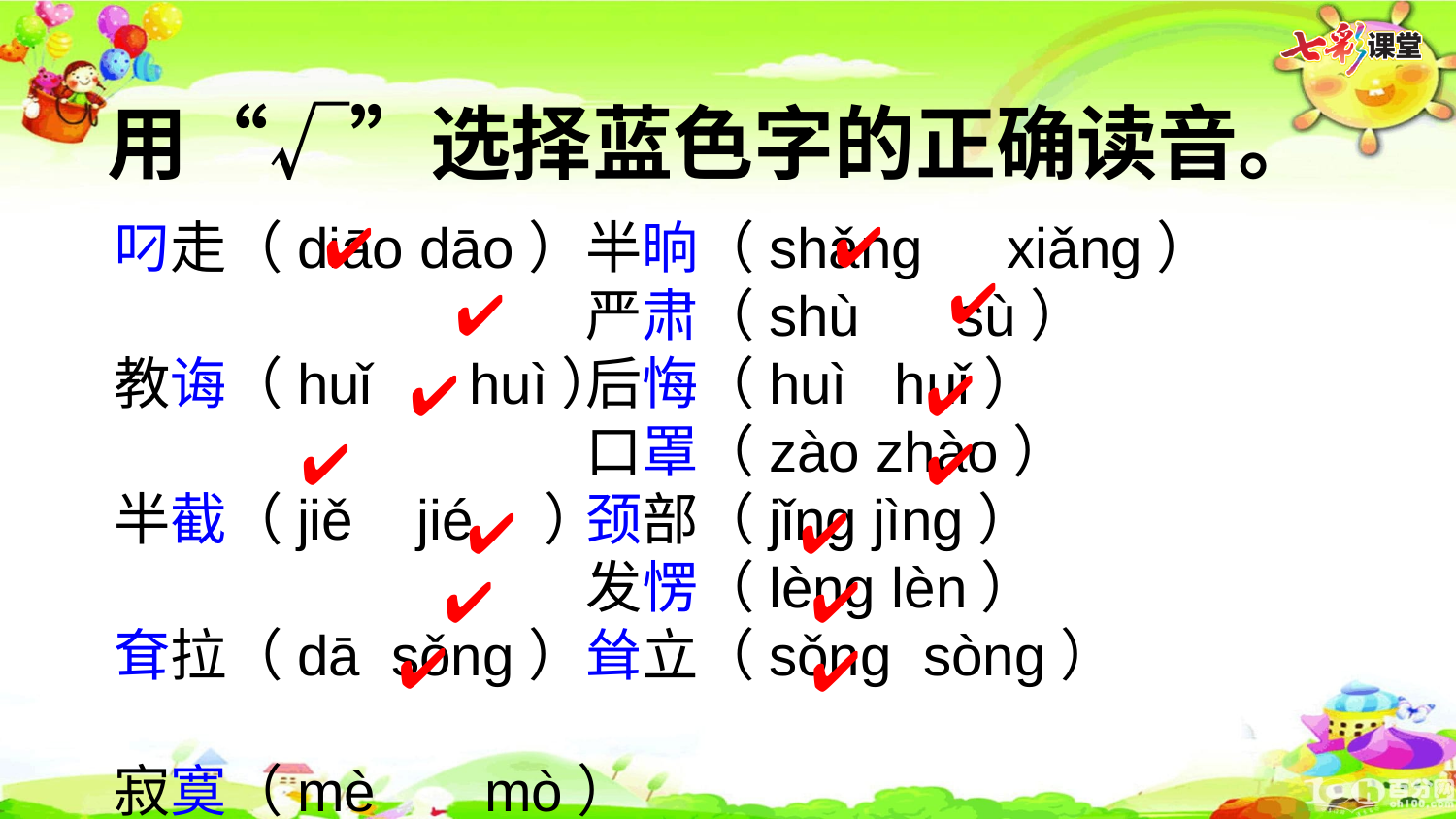

用“√”选择蓝色字的正确读音。
✔
叼走（diāo dāo）
教诲（huǐ　 huì）
半截（jiě    jié　）
耷拉（dā  sǒng）
寂寞（mè　  mò）
卖房（ｍǎi ｍài）
饰品（sì   shì）

✔
半晌（shǎng　xiǎng）
严肃（shù　 sù）
后悔（huì   huǐ）
口罩（zào zhào）
颈部（jǐng jìng）
发愣（lèng lèn）
耸立（sǒng  sòng）
✔
✔
✔
✔
✔
✔
✔
✔
✔
✔
✔
✔